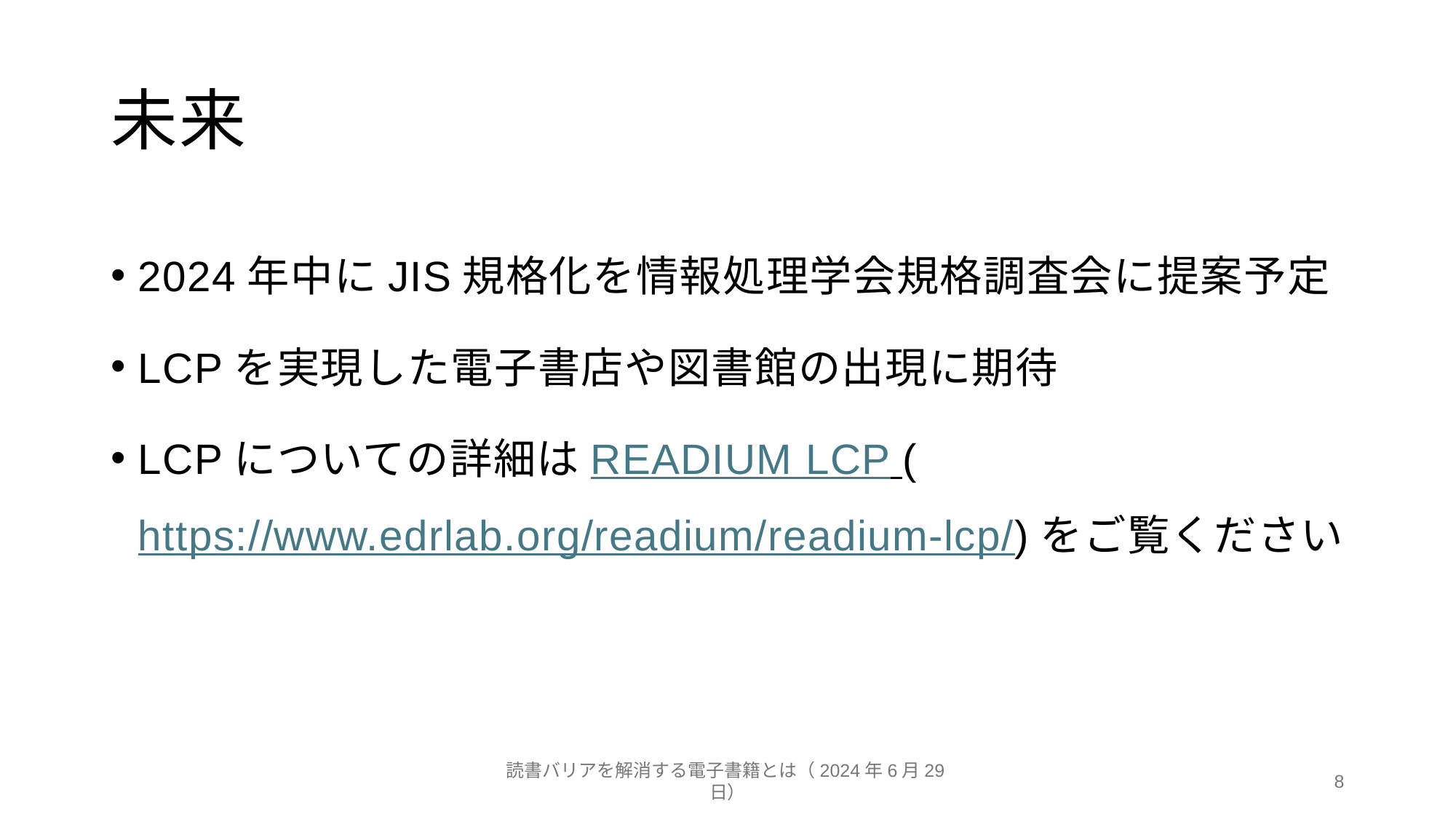

# 未来
2024年中にJIS規格化を情報処理学会規格調査会に提案予定
LCPを実現した電子書店や図書館の出現に期待
LCPについての詳細はREADIUM LCP (https://www.edrlab.org/readium/readium-lcp/)をご覧ください
読書バリアを解消する電子書籍とは（2024年6月29日）
8